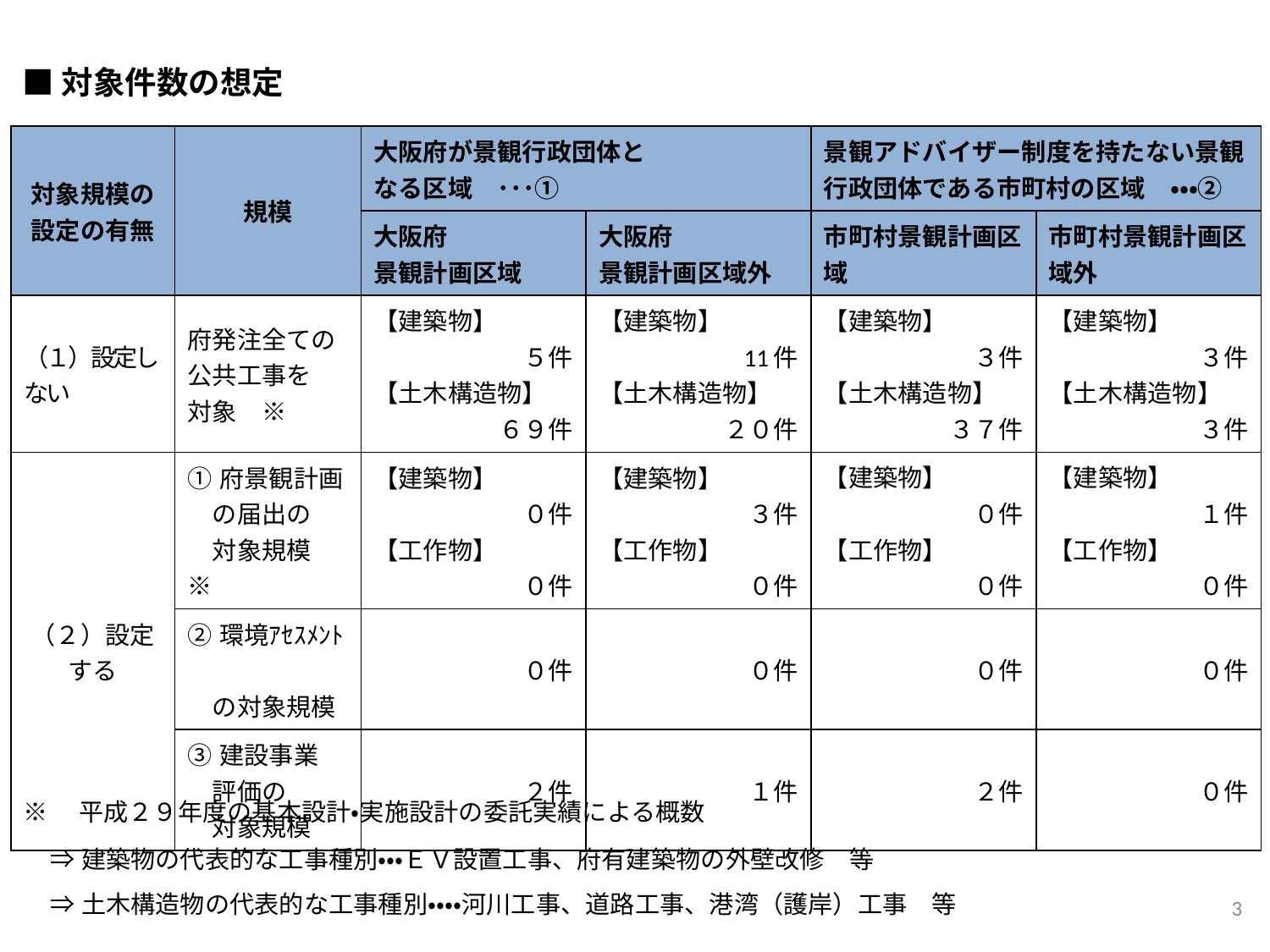

■対象件数の想定
| 対象規模の設定の有無 | 規模 | 大阪府が景観行政団体と なる区域　･･･① |  | 景観アドバイザー制度を持たない景観行政団体である市町村の区域　・・・② |  |
| --- | --- | --- | --- | --- | --- |
|  |  | 大阪府 景観計画区域 | 大阪府 景観計画区域外 | 市町村景観計画区域 | 市町村景観計画区域外 |
| （１）設定しない | 府発注全ての 公共工事を 対象　※ | 【建築物】 　５件 【土木構造物】 ６９件 | 【建築物】 　11件 【土木構造物】 ２０件 | 【建築物】 ３件 【土木構造物】 ３７件 | 【建築物】 ３件 【土木構造物】 ３件 |
| （２）設定する | ①府景観計画 　の届出の 　対象規模　※ | 【建築物】 ０件 【工作物】 ０件 | 【建築物】 ３件 【工作物】 ０件 | 【建築物】 ０件 【工作物】 ０件 | 【建築物】 １件 【工作物】 ０件 |
|  | ②環境ｱｾｽﾒﾝﾄ　 　の対象規模 | ０件 | ０件 | ０件 | ０件 |
|  | ③建設事業 　評価の 　対象規模 | ２件 | １件 | ２件 | ０件 |
※　平成２９年度の基本設計・実施設計の委託実績による概数
⇒建築物の代表的な工事種別・・・ＥＶ設置工事、府有建築物の外壁改修　等
⇒土木構造物の代表的な工事種別・・・・河川工事、道路工事、港湾（護岸）工事　等
3